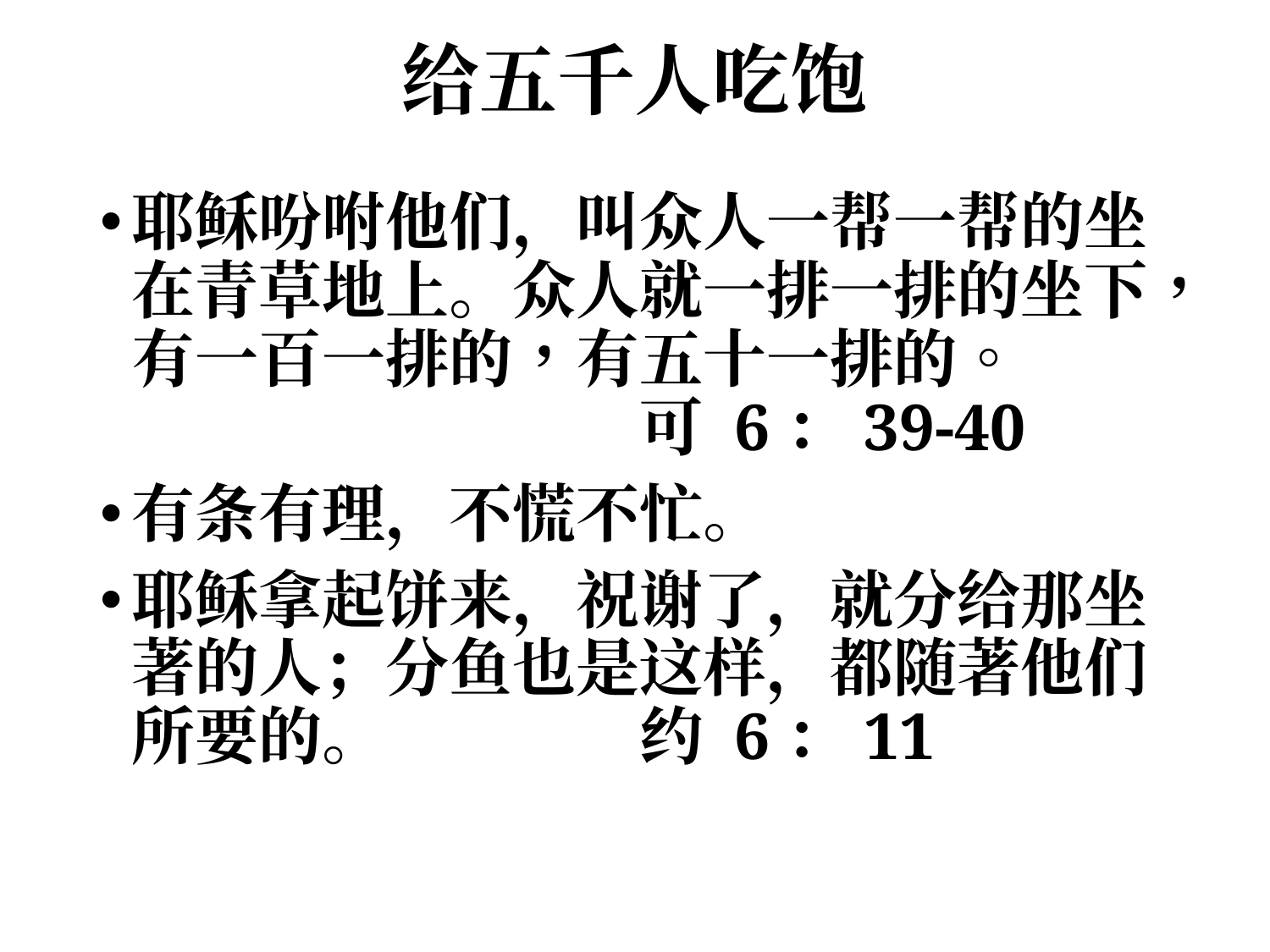

# 给五千人吃饱
耶稣吩咐他们，叫众人一帮一帮的坐在青草地上。众人就一排一排的坐下，有一百一排的，有五十一排的。					可 6：39-40
有条有理，不慌不忙。
耶稣拿起饼来，祝谢了，就分给那坐著的人；分鱼也是这样，都随著他们所要的。		约 6：11